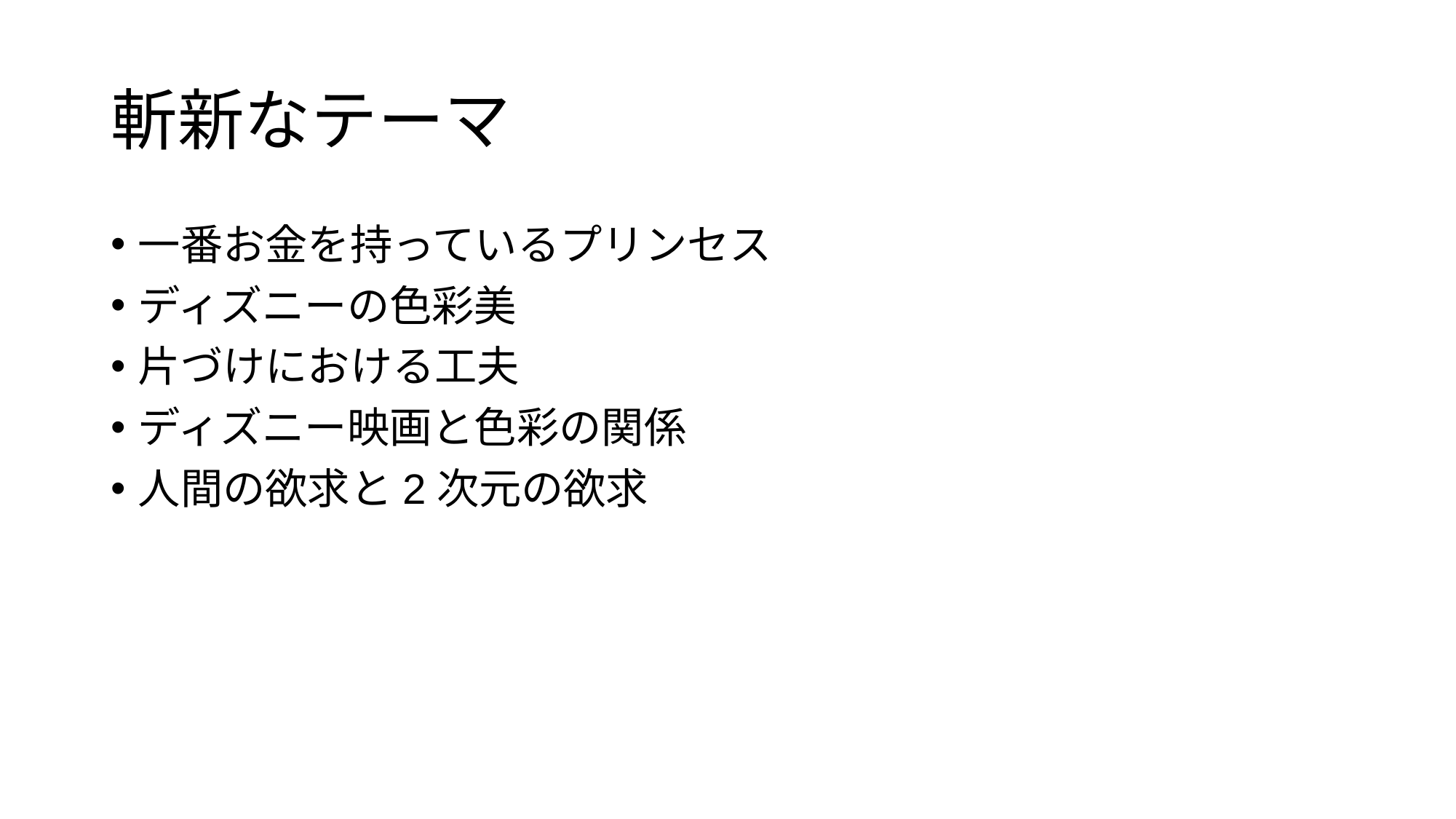

# 斬新なテーマ
一番お金を持っているプリンセス
ディズニーの色彩美
片づけにおける工夫
ディズニー映画と色彩の関係
人間の欲求と2次元の欲求